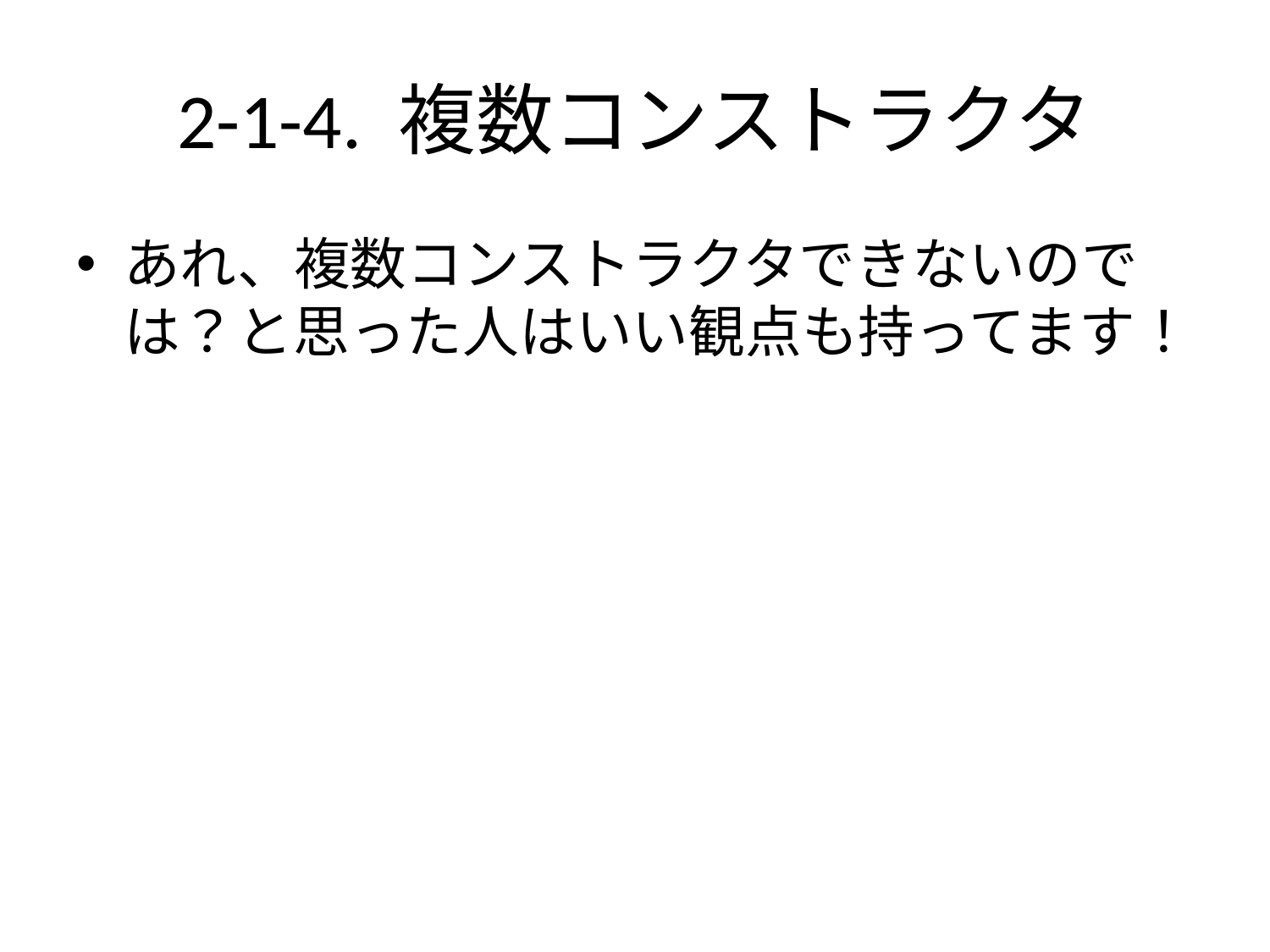

# 2-1-4. 複数コンストラクタ
あれ、複数コンストラクタできないのでは？と思った人はいい観点も持ってます！